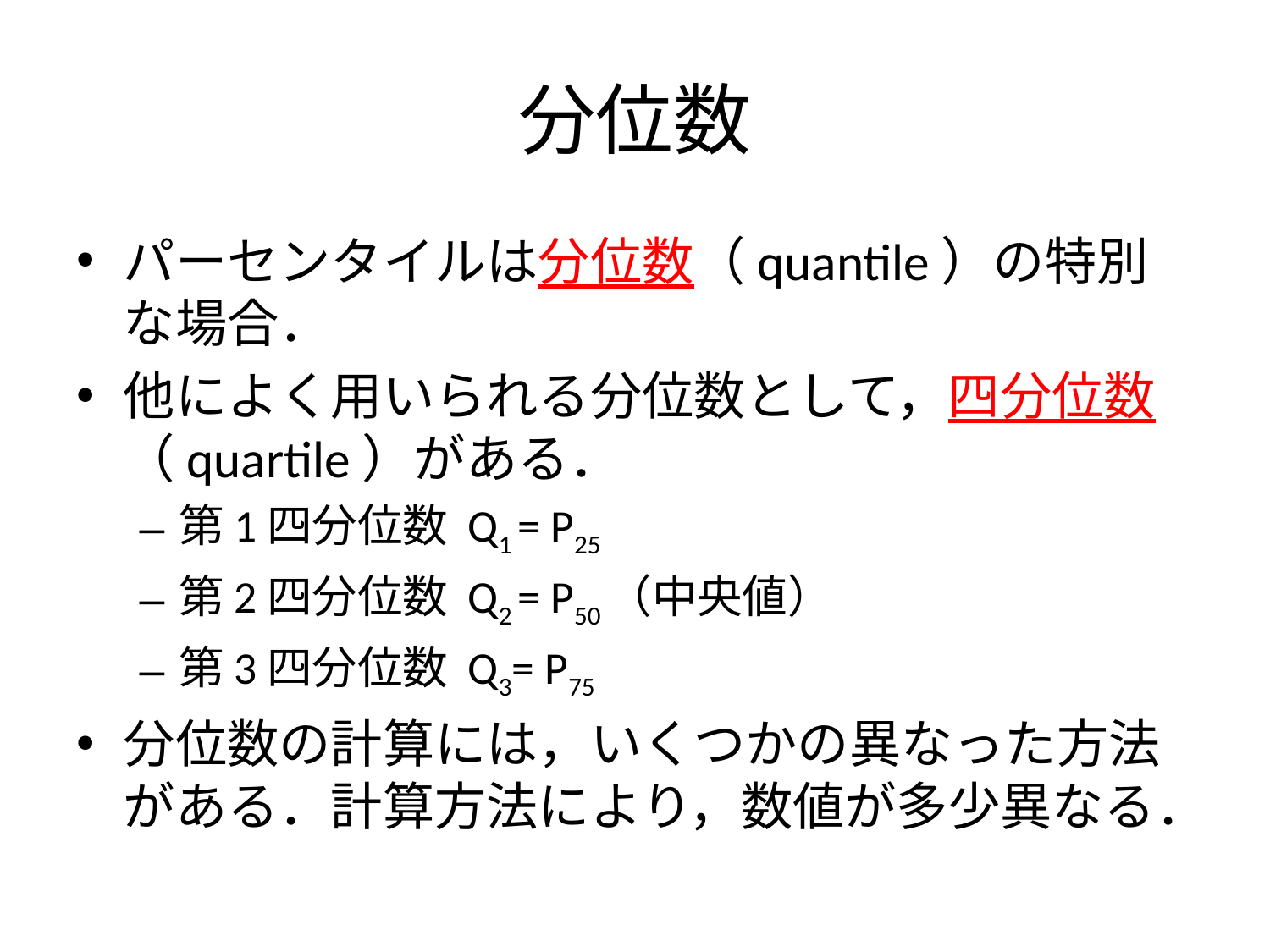

# 分位数
パーセンタイルは分位数（quantile）の特別な場合．
他によく用いられる分位数として，四分位数（quartile）がある．
第1四分位数 Q1 = P25
第2四分位数 Q2 = P50（中央値）
第3四分位数 Q3= P75
分位数の計算には，いくつかの異なった方法がある．計算方法により，数値が多少異なる．